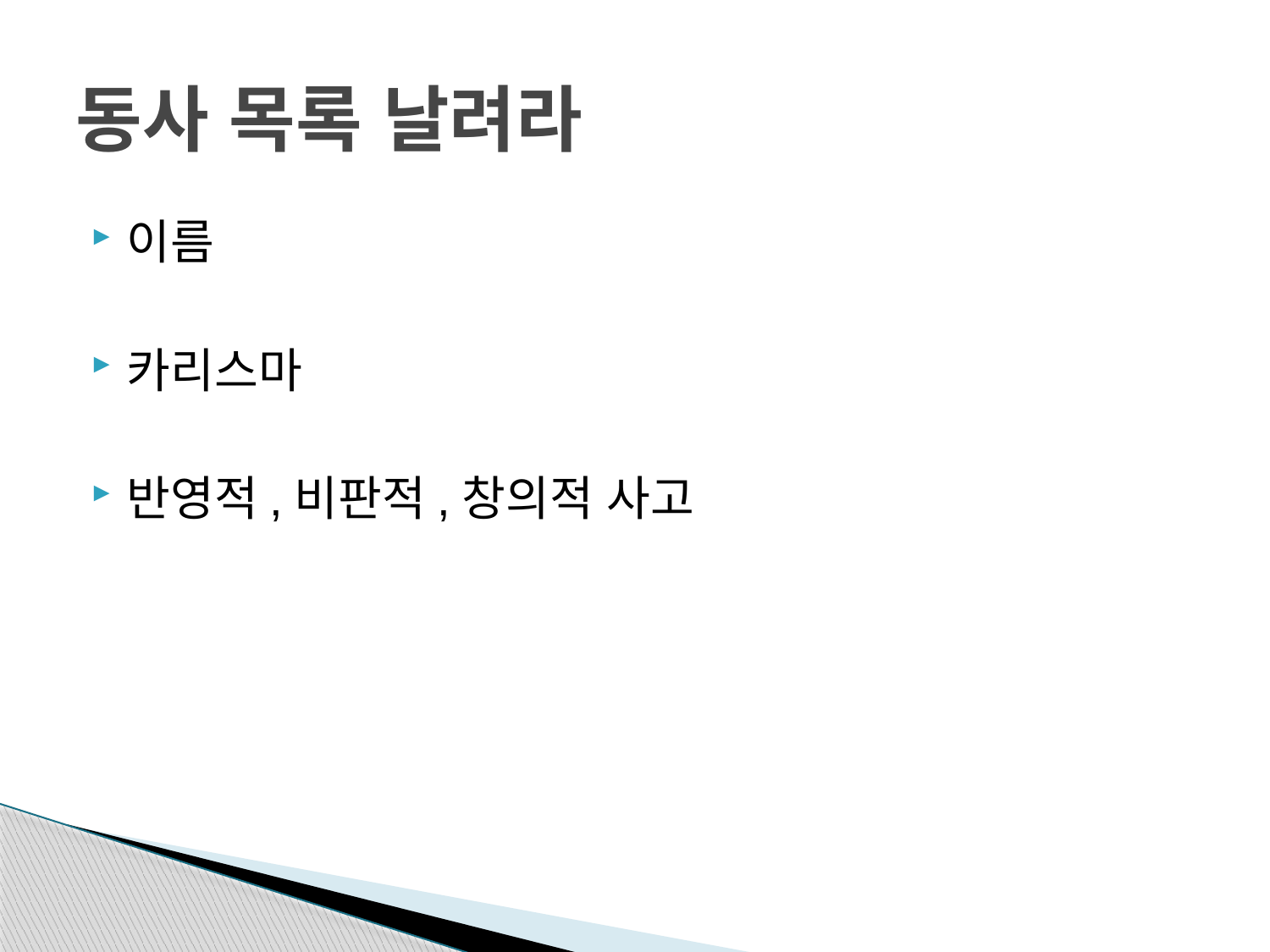

# 동사 목록 날려라
이름

카리스마

반영적,비판적,창의적 사고